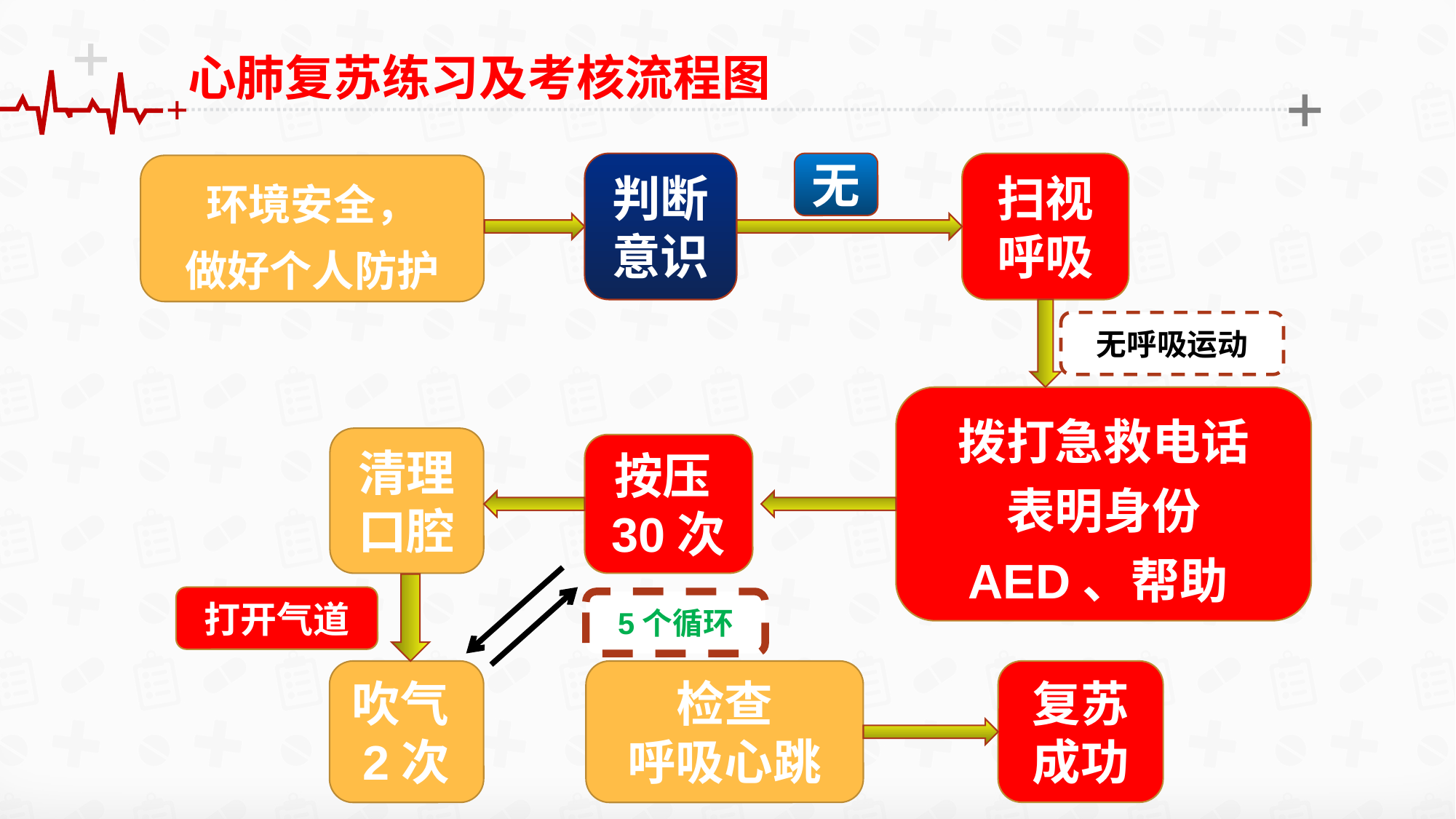

心肺复苏练习及考核流程图
判断意识
无
扫视呼吸
环境安全，
做好个人防护

无呼吸运动

拨打急救电话
表明身份
AED、帮助
清理口腔
按压30次

打开气道
5个循环

吹气2次
检查
呼吸心跳
复苏成功